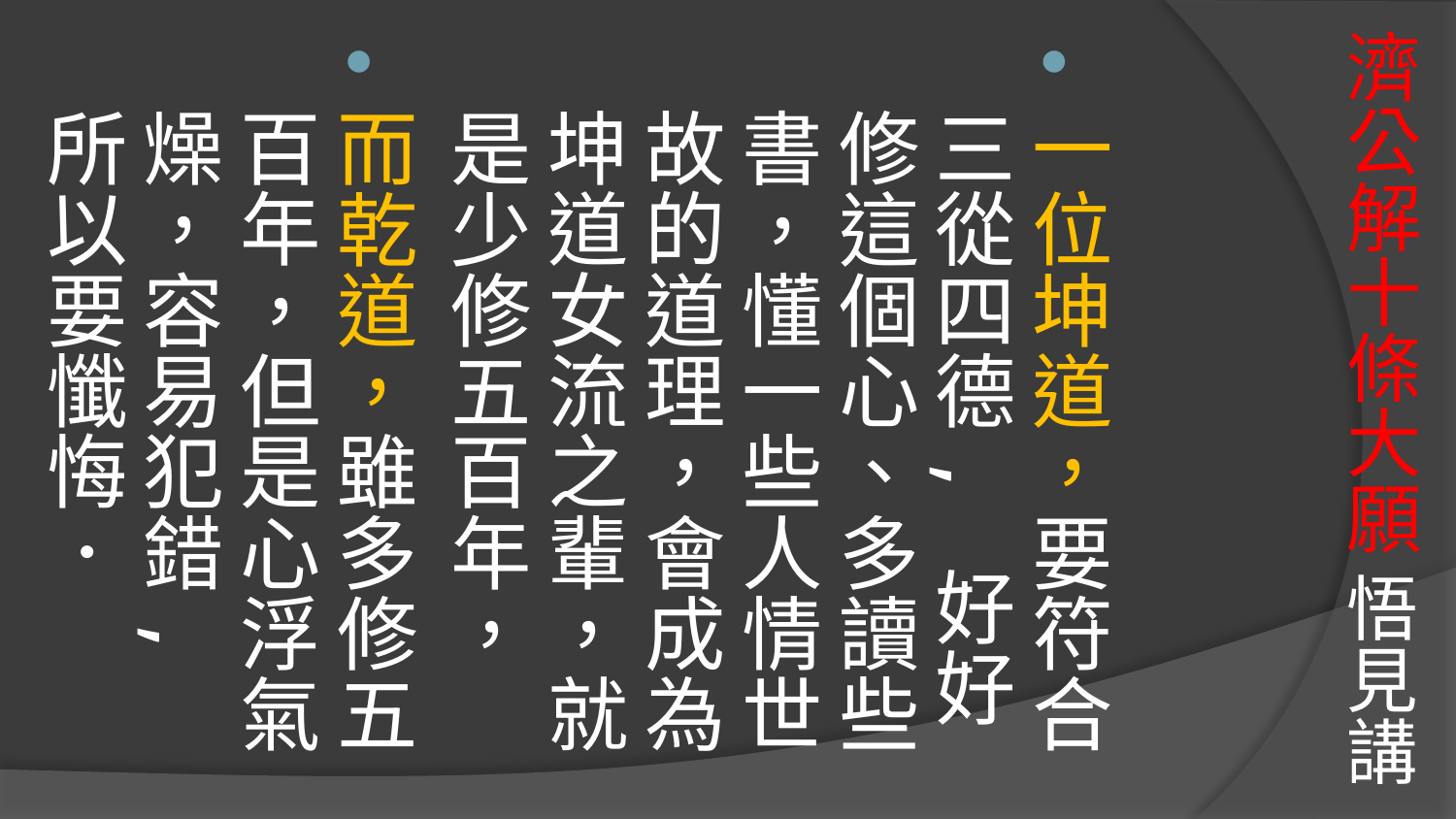

# 濟公解十條大願 悟見講
一位坤道，要符合三從四德, 好好修這個心、多讀些書，懂一些人情世故的道理，會成為坤道女流之輩，就是少修五百年，
而乾道，雖多修五百年，但是心浮氣燥，容易犯錯, 所以要懺悔．